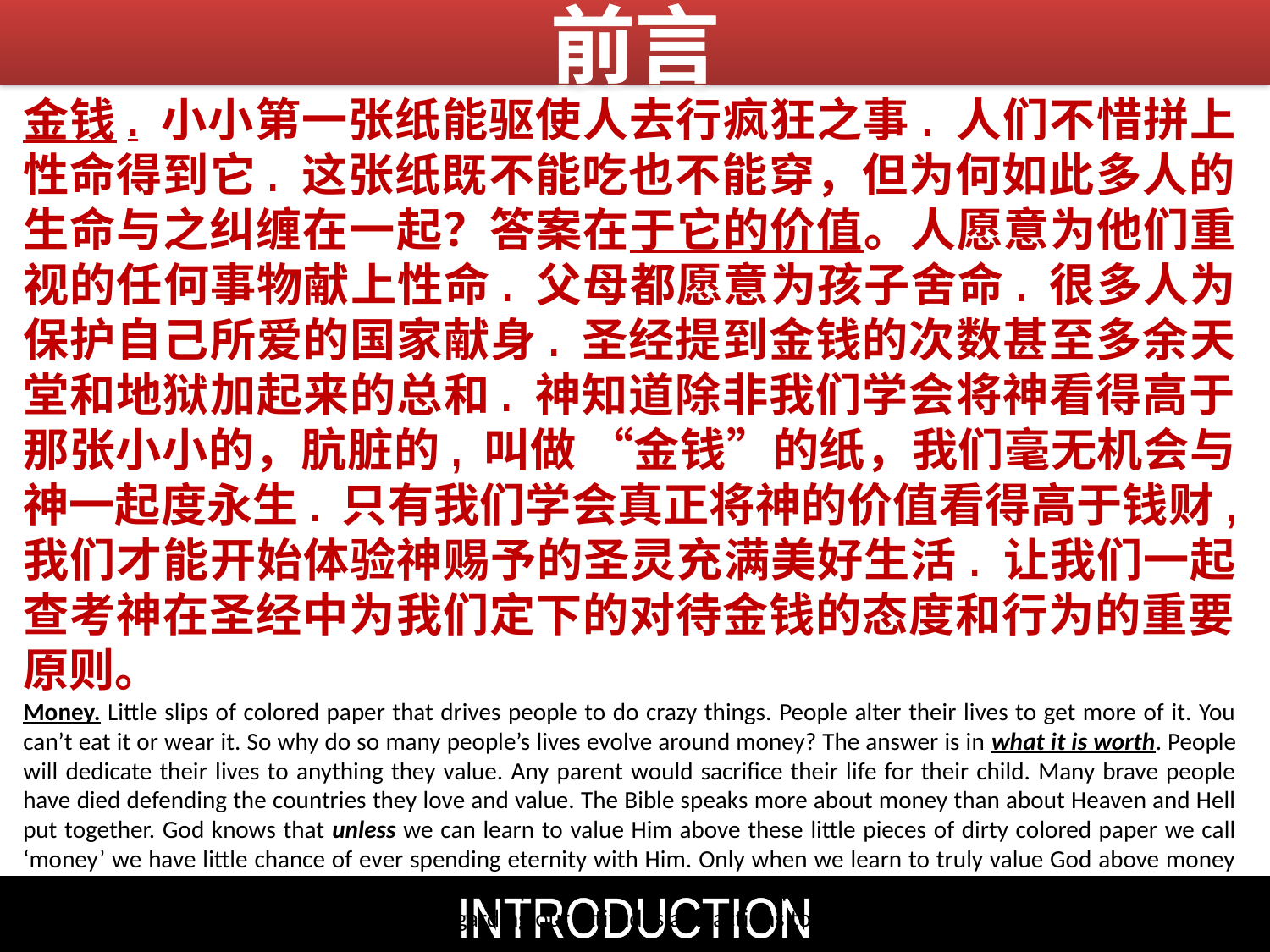

前言
金钱. 小小第一张纸能驱使人去行疯狂之事. 人们不惜拼上性命得到它. 这张纸既不能吃也不能穿，但为何如此多人的生命与之纠缠在一起？答案在于它的价值。人愿意为他们重视的任何事物献上性命. 父母都愿意为孩子舍命. 很多人为保护自己所爱的国家献身. 圣经提到金钱的次数甚至多余天堂和地狱加起来的总和. 神知道除非我们学会将神看得高于那张小小的，肮脏的, 叫做 “金钱”的纸，我们毫无机会与神一起度永生. 只有我们学会真正将神的价值看得高于钱财, 我们才能开始体验神赐予的圣灵充满美好生活. 让我们一起查考神在圣经中为我们定下的对待金钱的态度和行为的重要原则。
Money. Little slips of colored paper that drives people to do crazy things. People alter their lives to get more of it. You can’t eat it or wear it. So why do so many people’s lives evolve around money? The answer is in what it is worth. People will dedicate their lives to anything they value. Any parent would sacrifice their life for their child. Many brave people have died defending the countries they love and value. The Bible speaks more about money than about Heaven and Hell put together. God knows that unless we can learn to value Him above these little pieces of dirty colored paper we call ‘money’ we have little chance of ever spending eternity with Him. Only when we learn to truly value God above money can we even begin to experience the wonderful Spirit-filled life that He has provided for us. Let’s look at some important principles God has laid down in the Bible regarding our attitudes and actions towards money.
INTRODUCTION